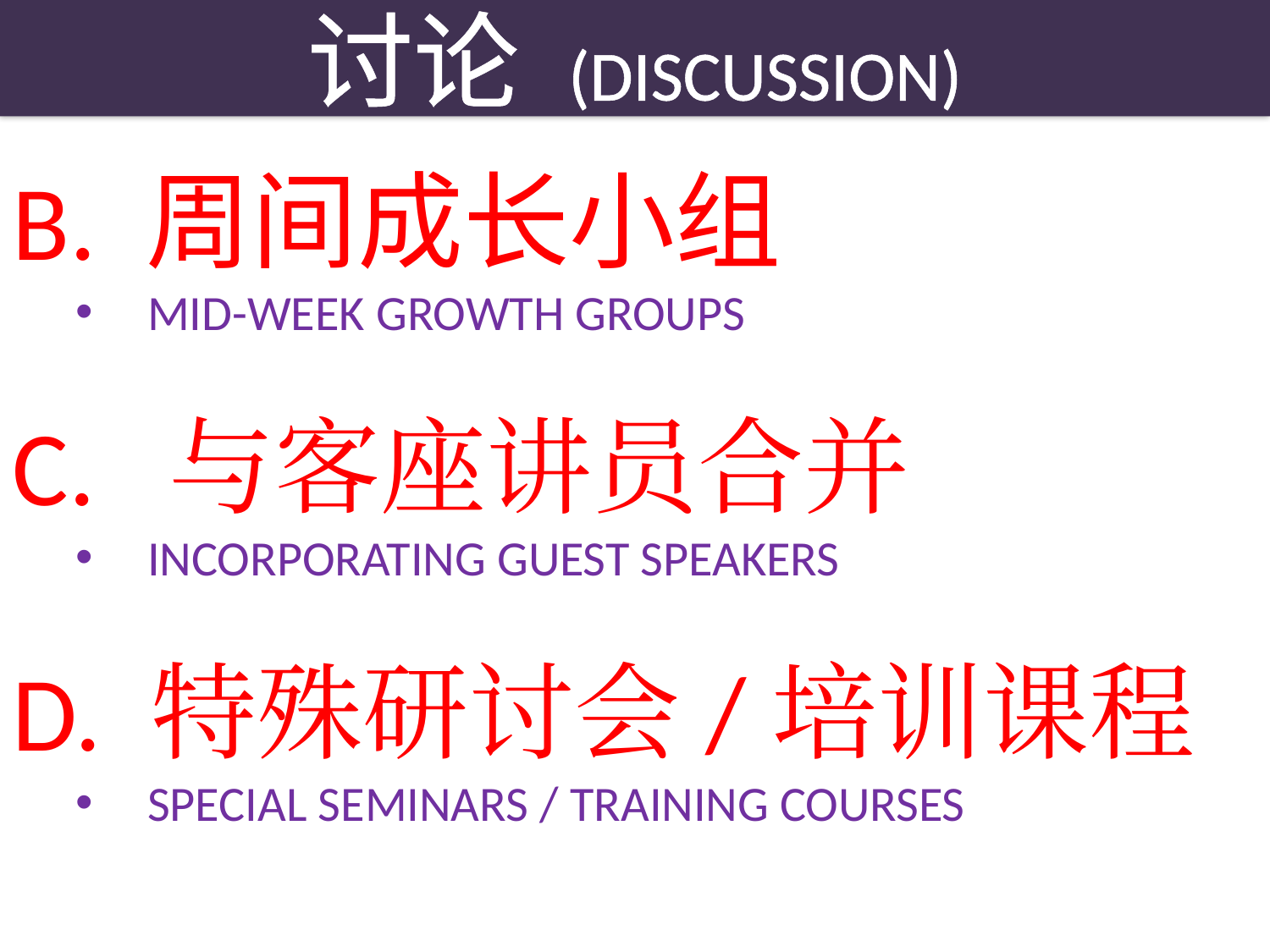

# 讨论 (DISCUSSION)
B. 周间成长小组
MID-WEEK GROWTH GROUPS

C.  与客座讲员合并
INCORPORATING GUEST SPEAKERS

D. 特殊研讨会/培训课程
SPECIAL SEMINARS / TRAINING COURSES